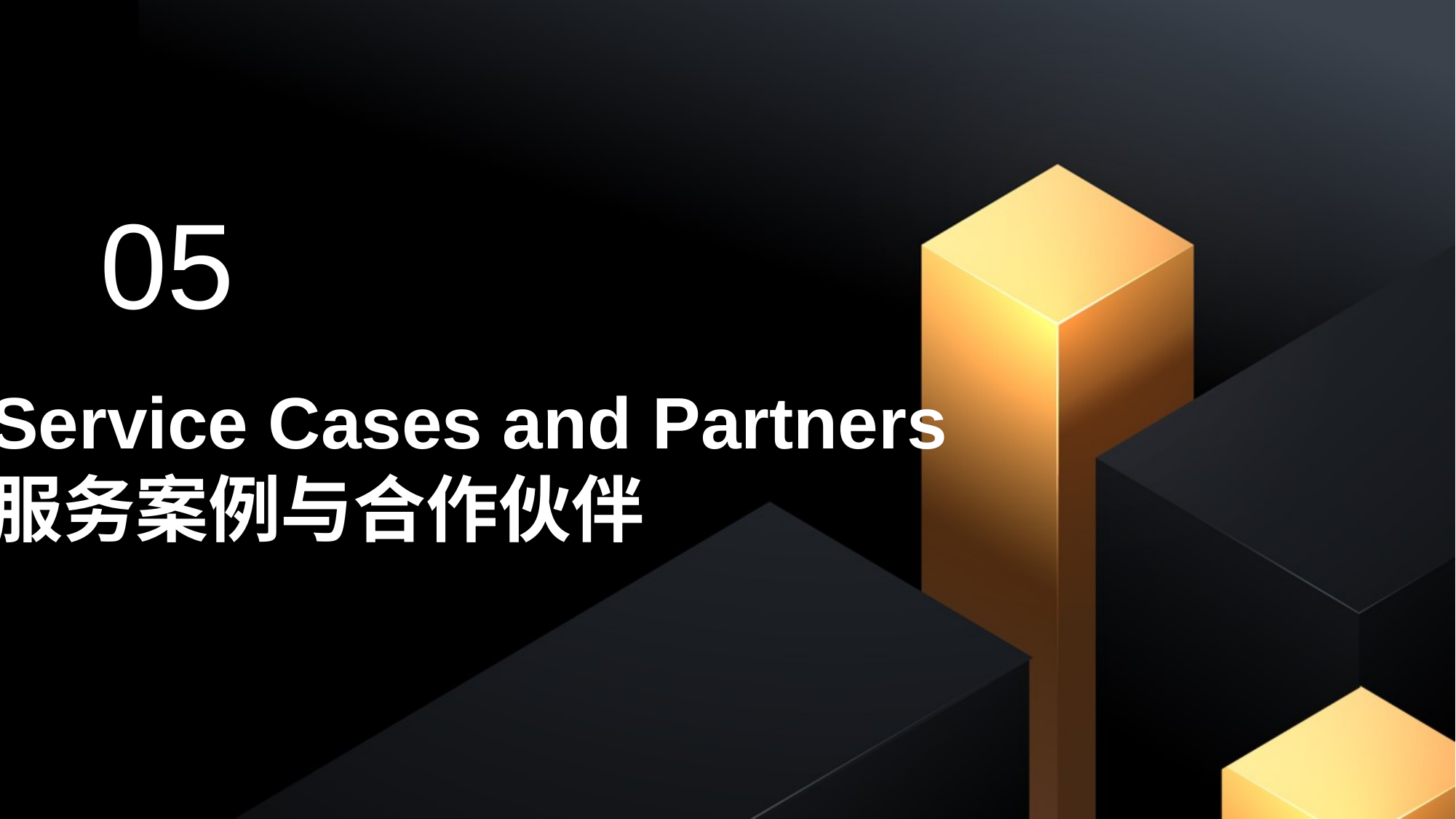

05
# Service Cases and Partners 服务案例与合作伙伴